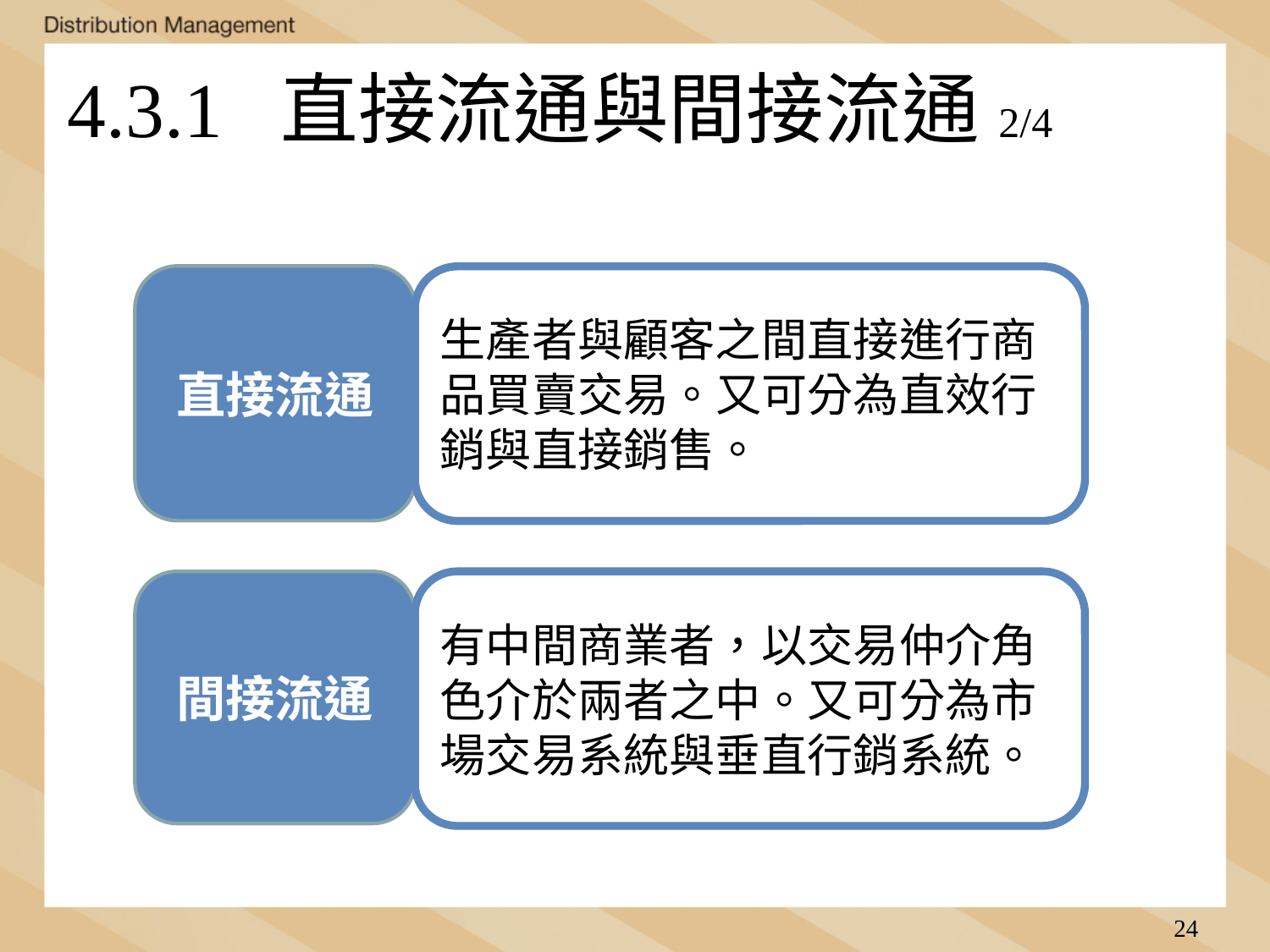

# 4.3.1  直接流通與間接流通2/4
直接流通
生產者與顧客之間直接進行商品買賣交易。又可分為直效行銷與直接銷售。
有中間商業者，以交易仲介角色介於兩者之中。又可分為市場交易系統與垂直行銷系統。
間接流通
24